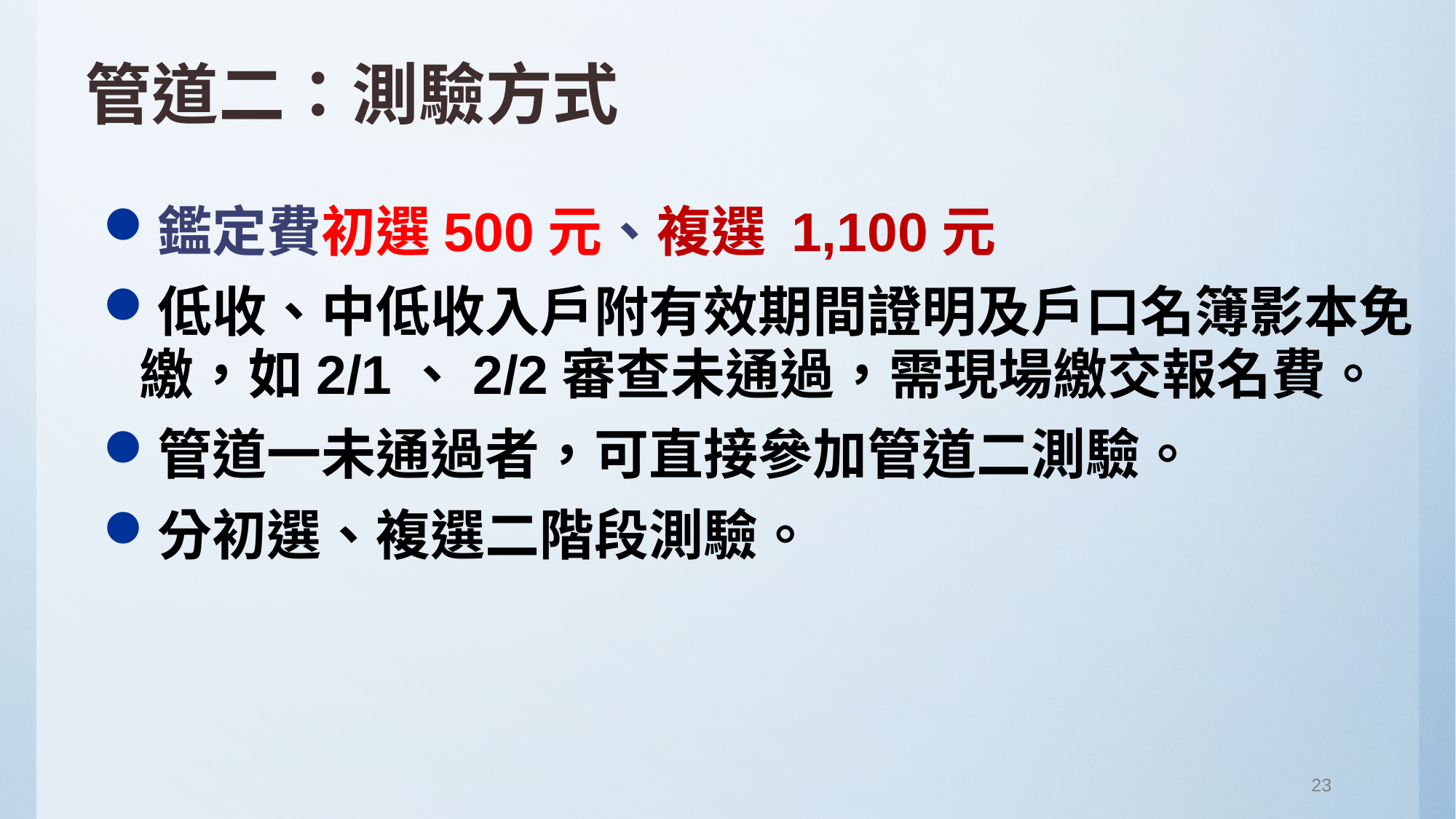

管道二：測驗方式
鑑定費初選500元、複選 1,100元
低收、中低收入戶附有效期間證明及戶口名簿影本免繳，如2/1、2/2審查未通過，需現場繳交報名費。
管道一未通過者，可直接參加管道二測驗。
分初選、複選二階段測驗。
23